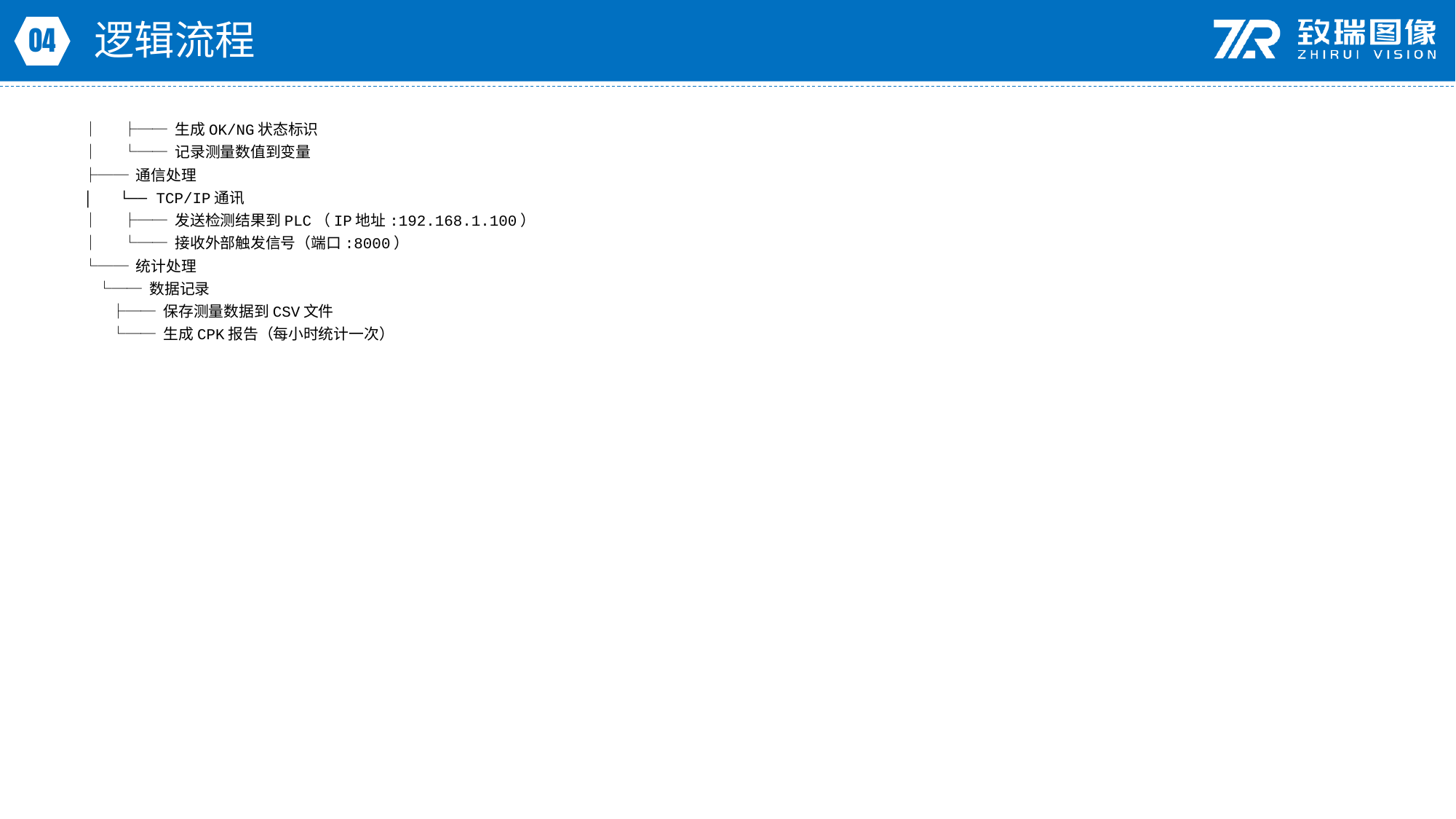

逻辑流程
04

│       ├── 生成OK/NG状态标识
│       └── 记录测量数值到变量
├── 通信处理
│   └── TCP/IP通讯
│       ├── 发送检测结果到PLC（IP地址:192.168.1.100）
│       └── 接收外部触发信号（端口:8000）
└── 统计处理
    └── 数据记录
        ├── 保存测量数据到CSV文件
        └── 生成CPK报告（每小时统计一次）